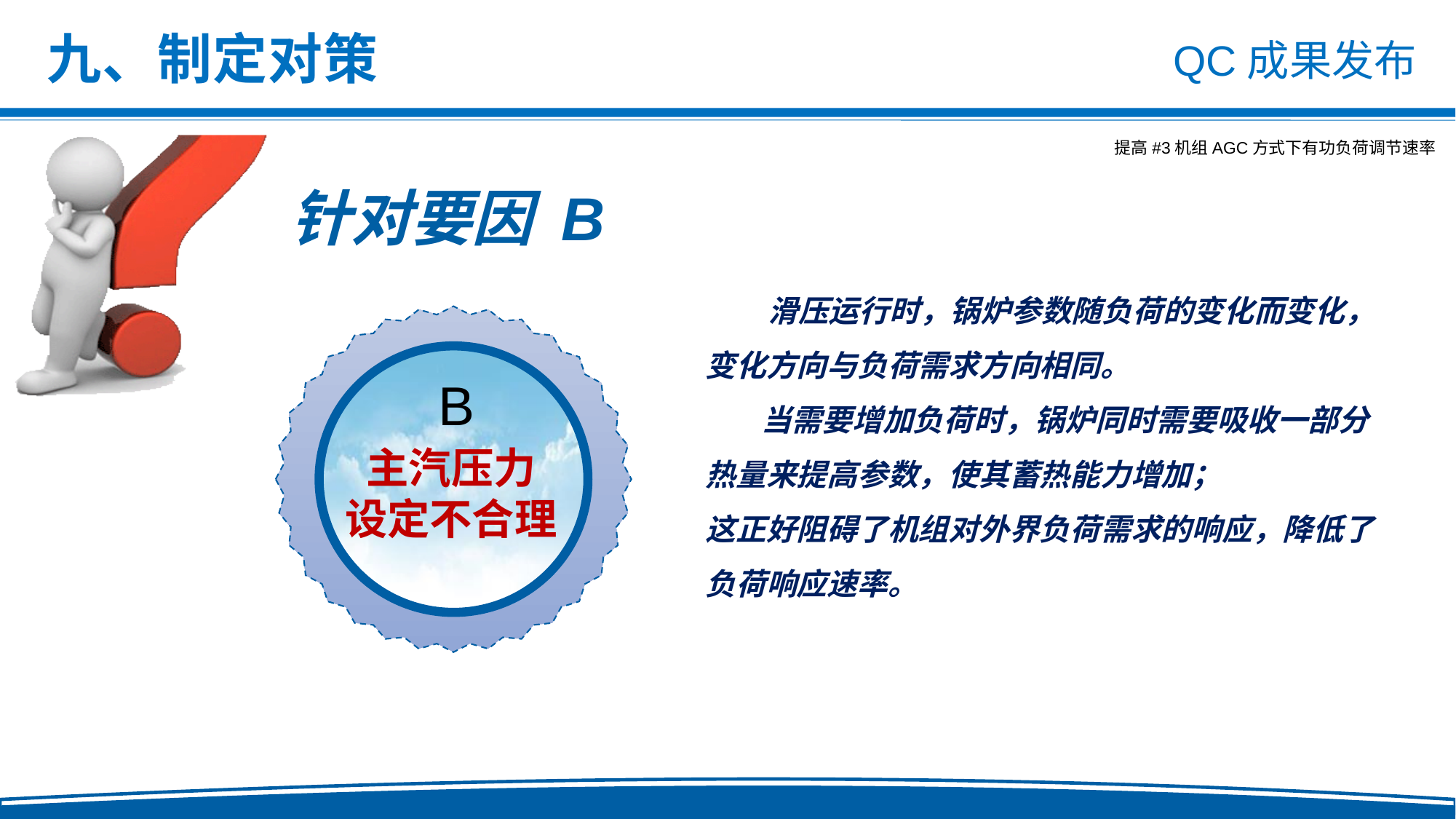

九、制定对策

针对要因 B
        滑压运行时，锅炉参数随负荷的变化而变化，变化方向与负荷需求方向相同。
       当需要增加负荷时，锅炉同时需要吸收一部分热量来提高参数，使其蓄热能力增加；
这正好阻碍了机组对外界负荷需求的响应，降低了负荷响应速率。

主汽压力
设定不合理
B
.